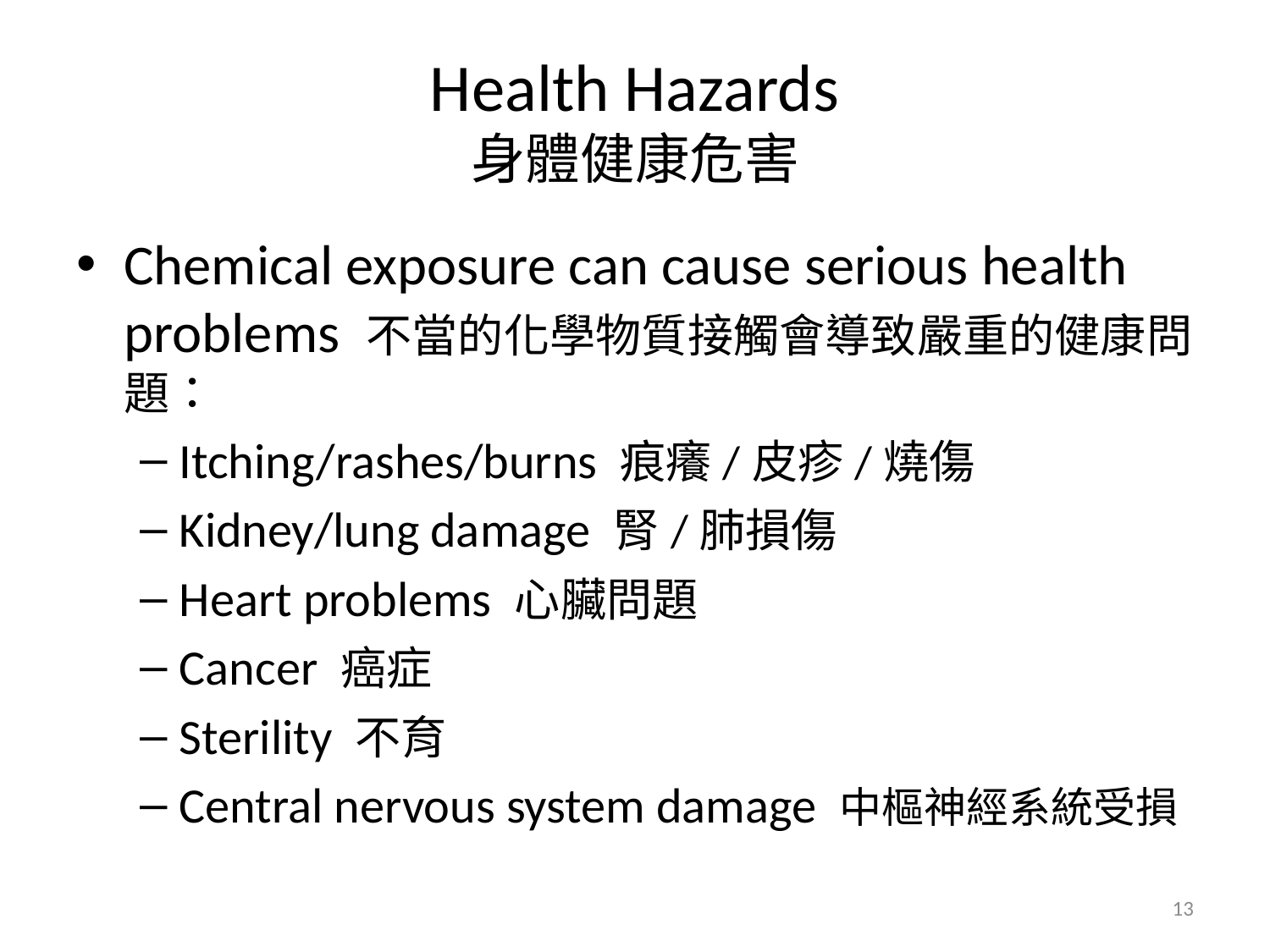

# Health Hazards 身體健康危害
Chemical exposure can cause serious health problems 不當的化學物質接觸會導致嚴重的健康問題：
Itching/rashes/burns 痕癢/皮疹/燒傷
Kidney/lung damage 腎/肺損傷
Heart problems 心臟問題
Cancer 癌症
Sterility 不育
Central nervous system damage 中樞神經系統受損

13